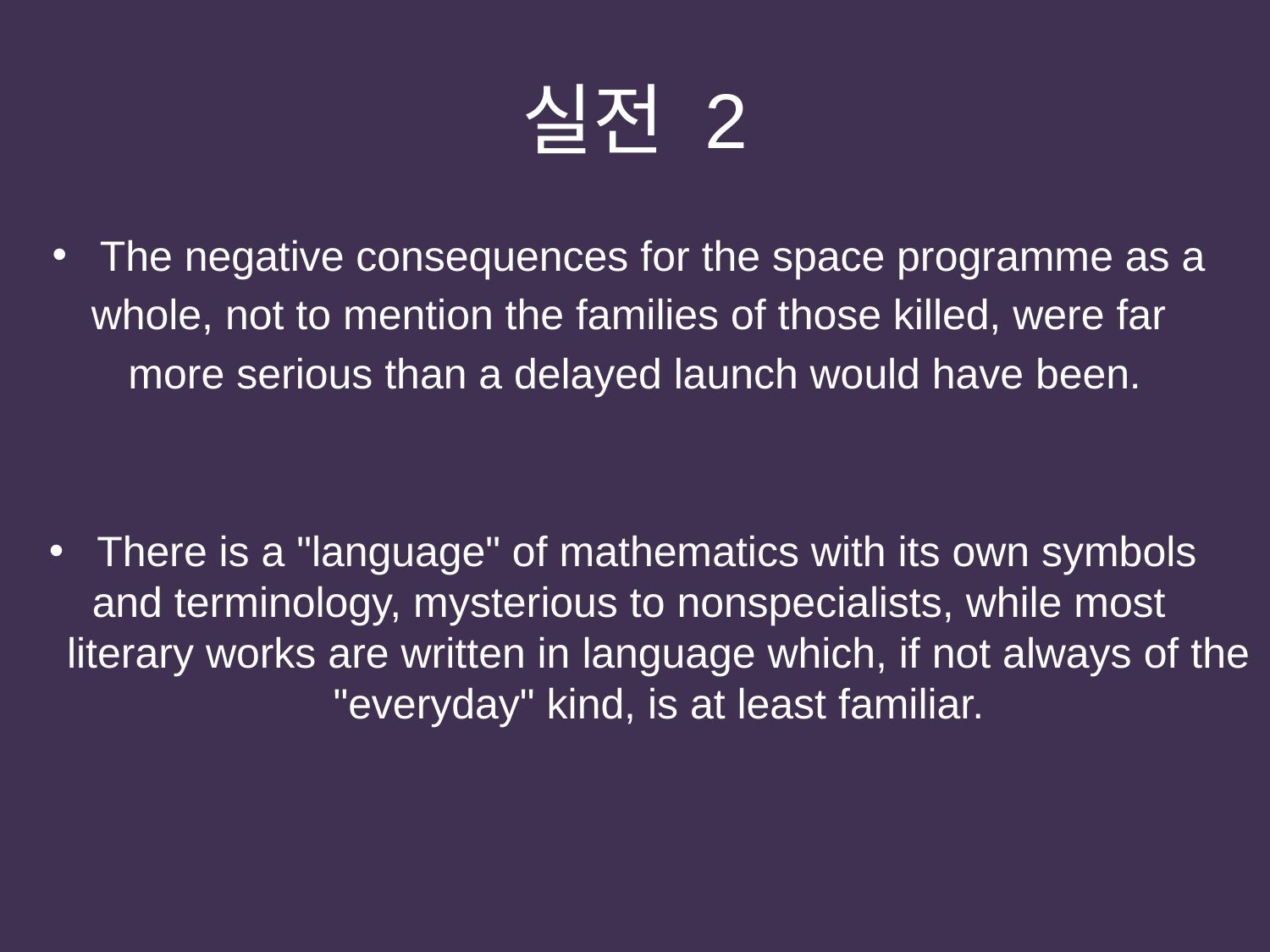

# 실전 2
The negative consequences for the space programme as a
whole, not to mention the families of those killed, were far
more serious than a delayed launch would have been.

There is a "language" of mathematics with its own symbols   and terminology, mysterious to nonspecialists, while most      literary works are written in language which, if not always of the "everyday" kind, is at least familiar.